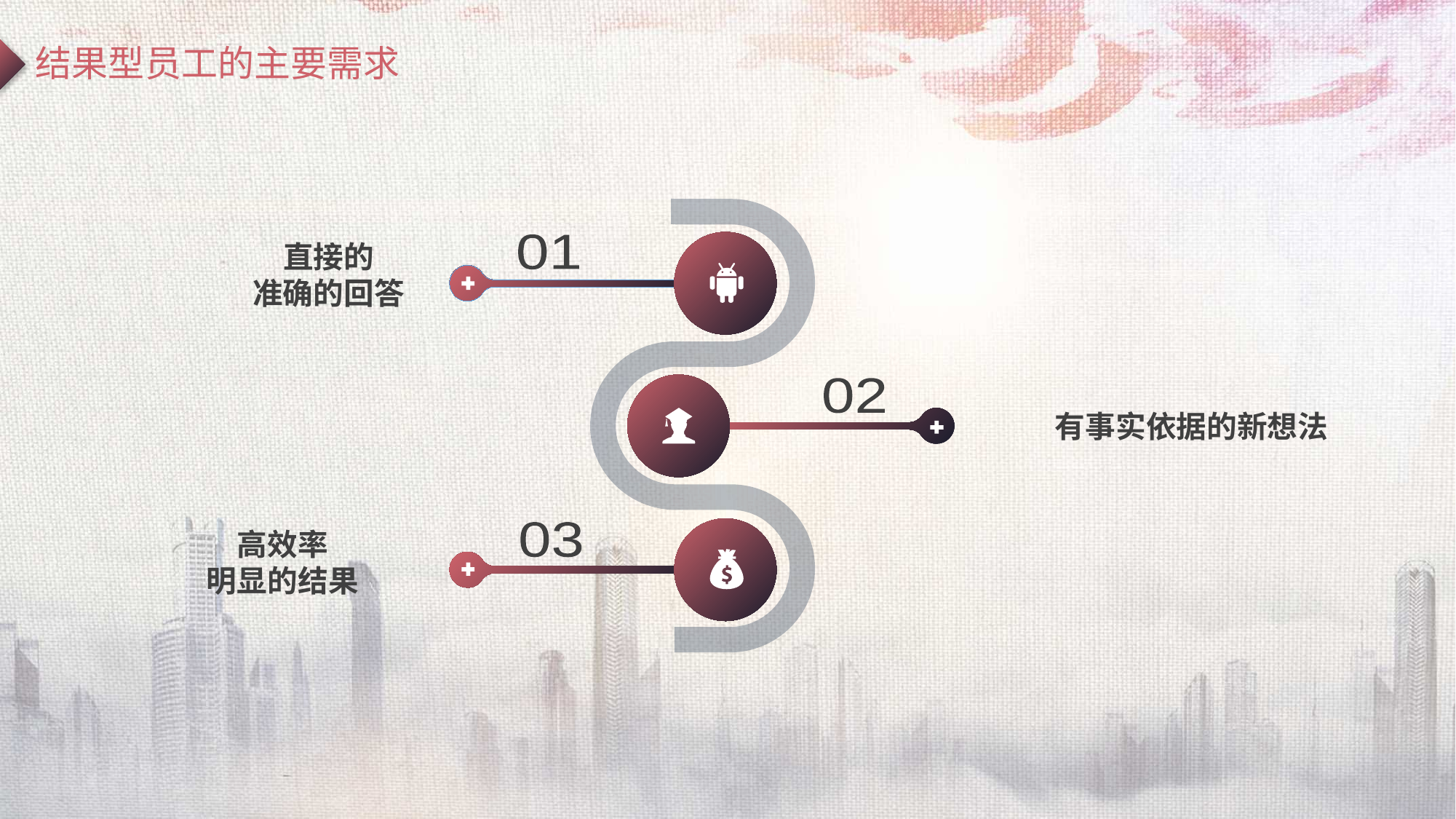

结果型员工的主要需求

01

02

03

直接的
准确的回答
有事实依据的新想法
高效率
明显的结果